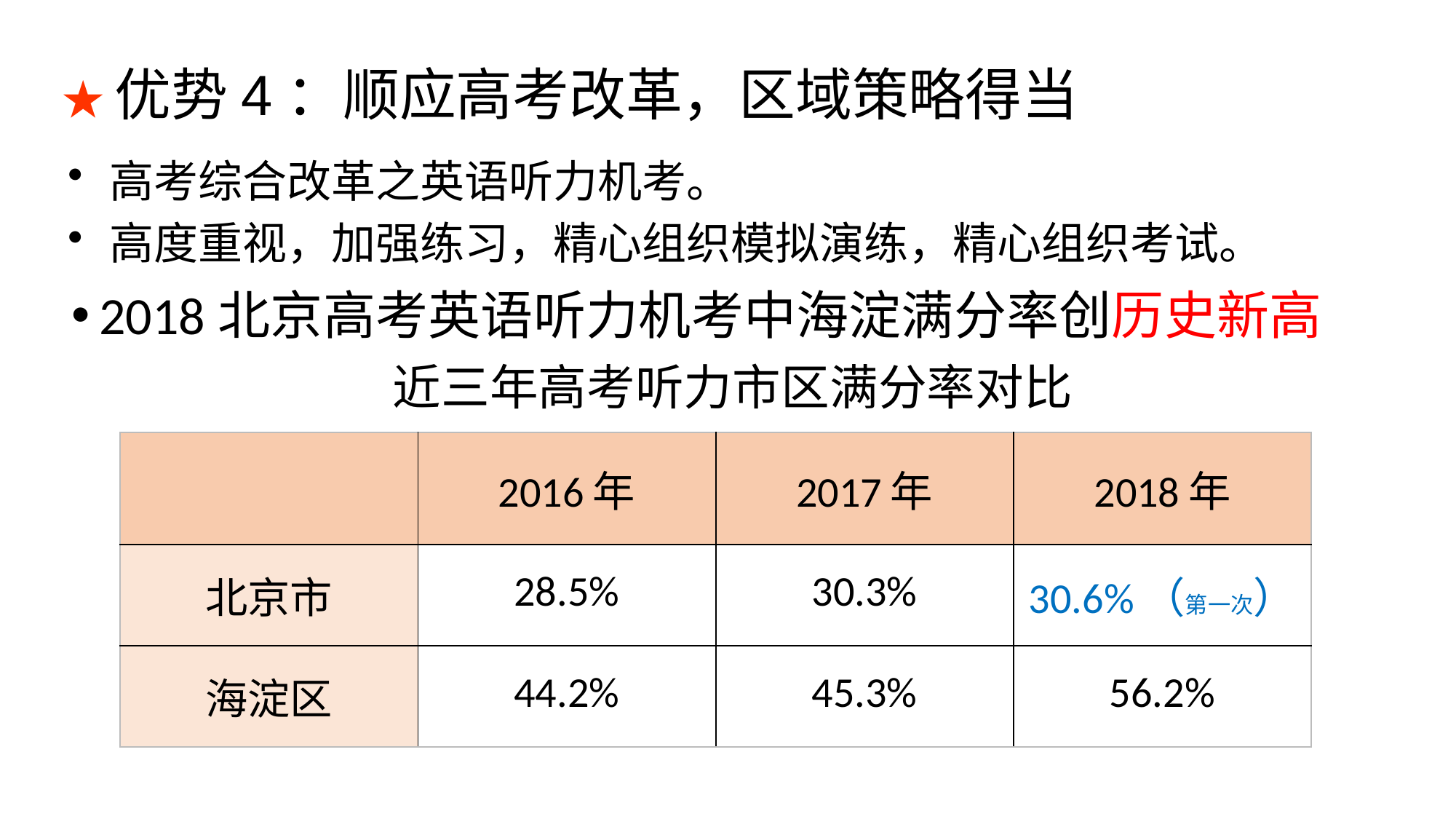

★优势4：顺应高考改革，区域策略得当
高考综合改革之英语听力机考。
高度重视，加强练习，精心组织模拟演练，精心组织考试。
2018北京高考英语听力机考中海淀满分率创历史新高
近三年高考听力市区满分率对比
|  | 2016年 | 2017年 | 2018年 |
| --- | --- | --- | --- |
| 北京市 | 28.5% | 30.3% | 30.6%（第一次） |
| 海淀区 | 44.2% | 45.3% | 56.2% |